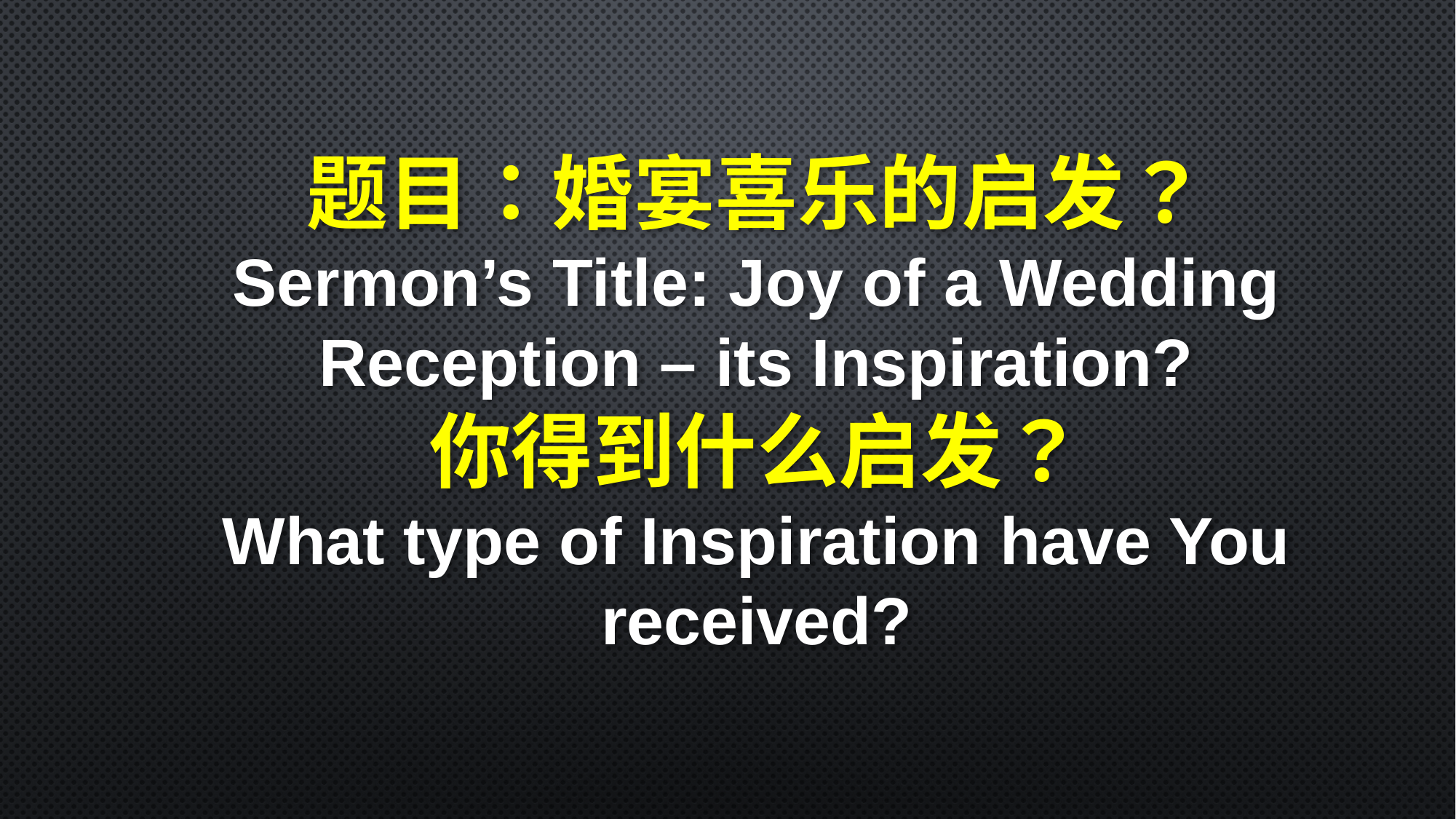

题目：婚宴喜乐的启发？
Sermon’s Title: Joy of a Wedding Reception – its Inspiration?
你得到什么启发？
What type of Inspiration have You received?